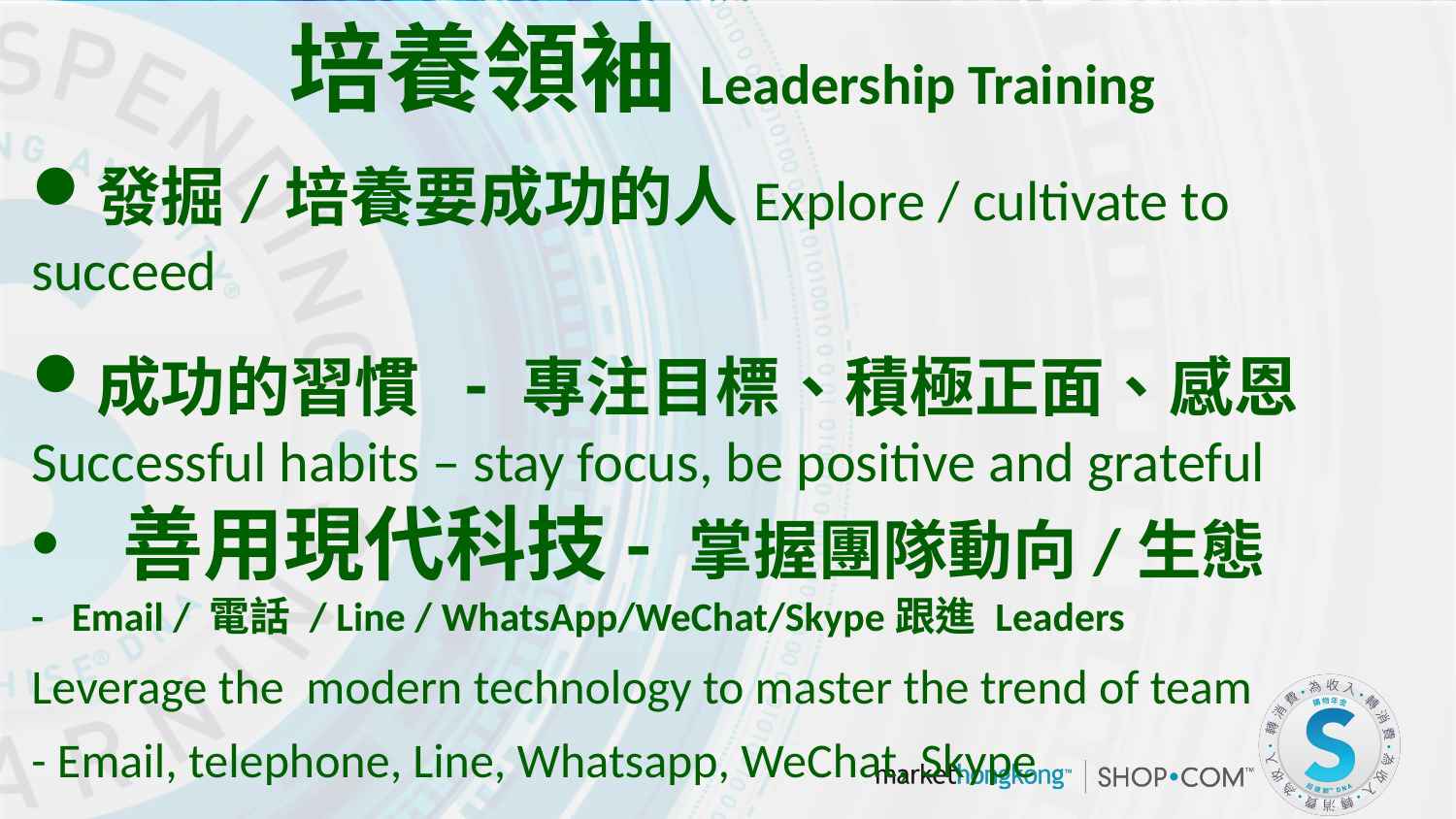

培養領袖Leadership Training
發掘/培養要成功的人Explore / cultivate to succeed
成功的習慣  - 專注目標、積極正面、感恩Successful habits – stay focus, be positive and grateful
善用現代科技- 掌握團隊動向/生態
-   Email / 電話 / Line / WhatsApp/WeChat/Skype跟進 Leaders
Leverage the  modern technology to master the trend of team
- Email, telephone, Line, Whatsapp, WeChat, Skype